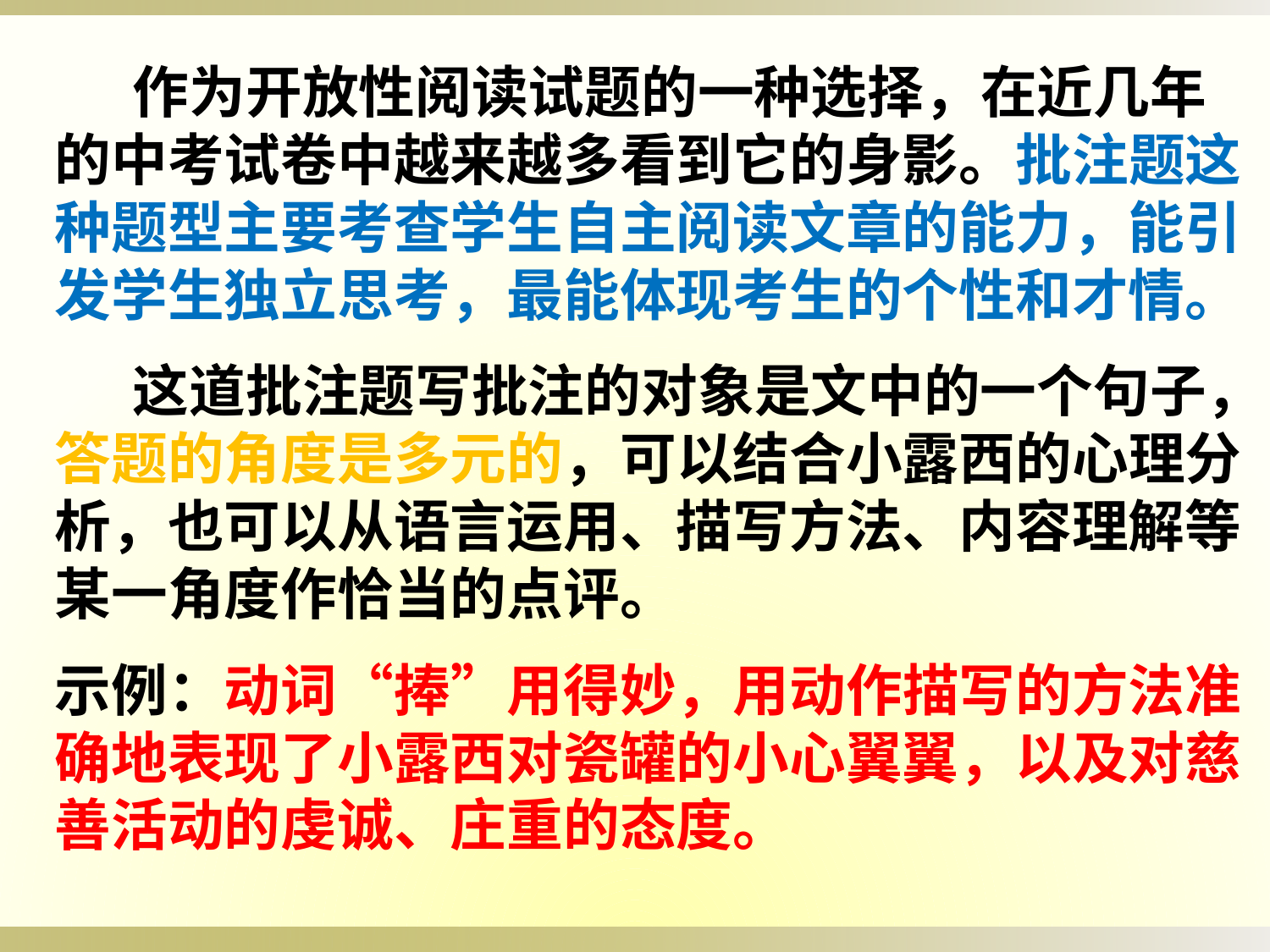

作为开放性阅读试题的一种选择，在近几年的中考试卷中越来越多看到它的身影。批注题这种题型主要考查学生自主阅读文章的能力，能引发学生独立思考，最能体现考生的个性和才情。
     这道批注题写批注的对象是文中的一个句子，答题的角度是多元的，可以结合小露西的心理分析，也可以从语言运用、描写方法、内容理解等某一角度作恰当的点评。
示例：动词“捧”用得妙，用动作描写的方法准确地表现了小露西对瓷罐的小心翼翼，以及对慈善活动的虔诚、庄重的态度。